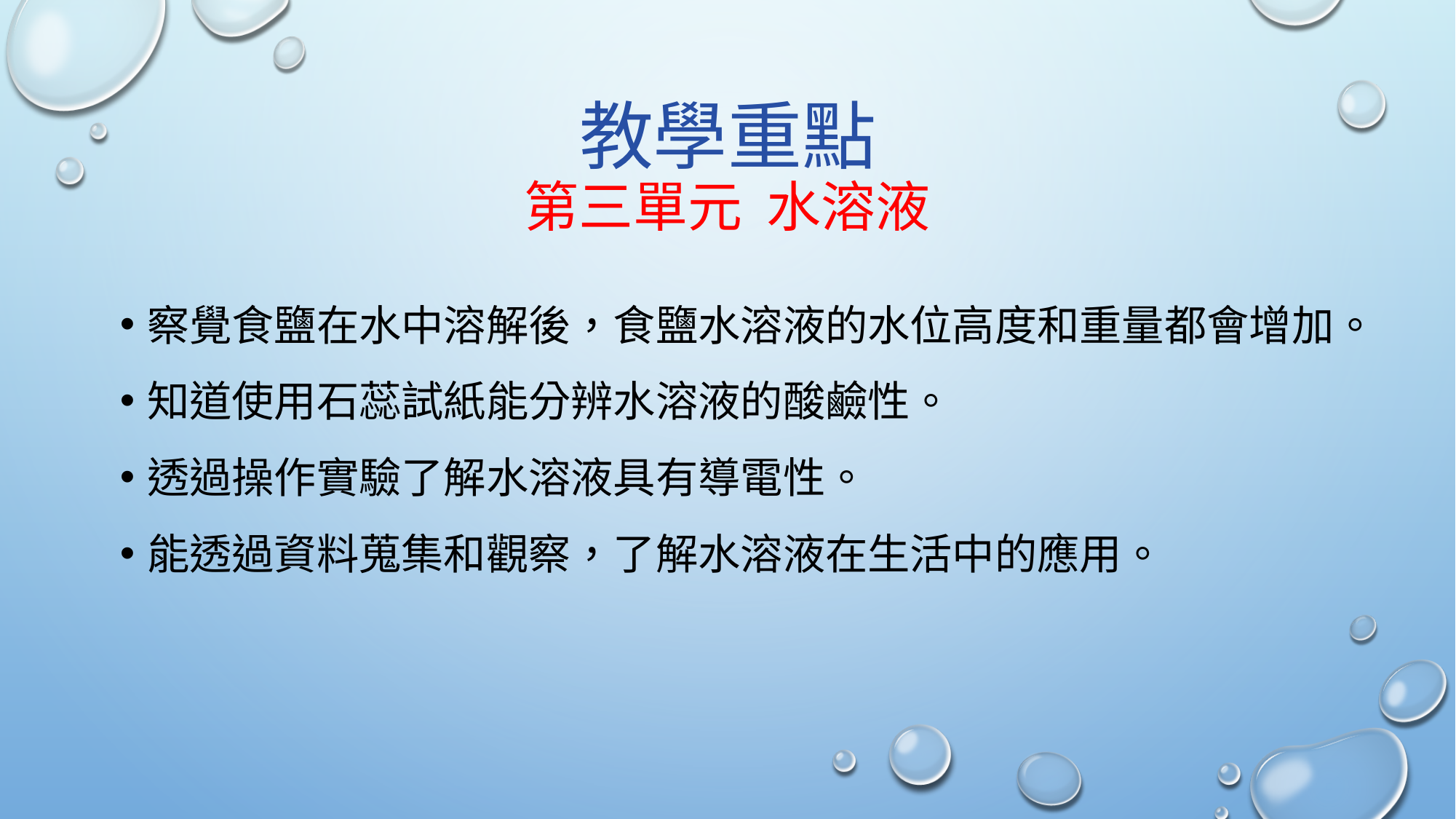

# 教學重點 第三單元  水溶液
察覺食鹽在水中溶解後，食鹽水溶液的水位高度和重量都會增加。
知道使用石蕊試紙能分辨水溶液的酸鹼性。
透過操作實驗了解水溶液具有導電性。
能透過資料蒐集和觀察，了解水溶液在生活中的應用。